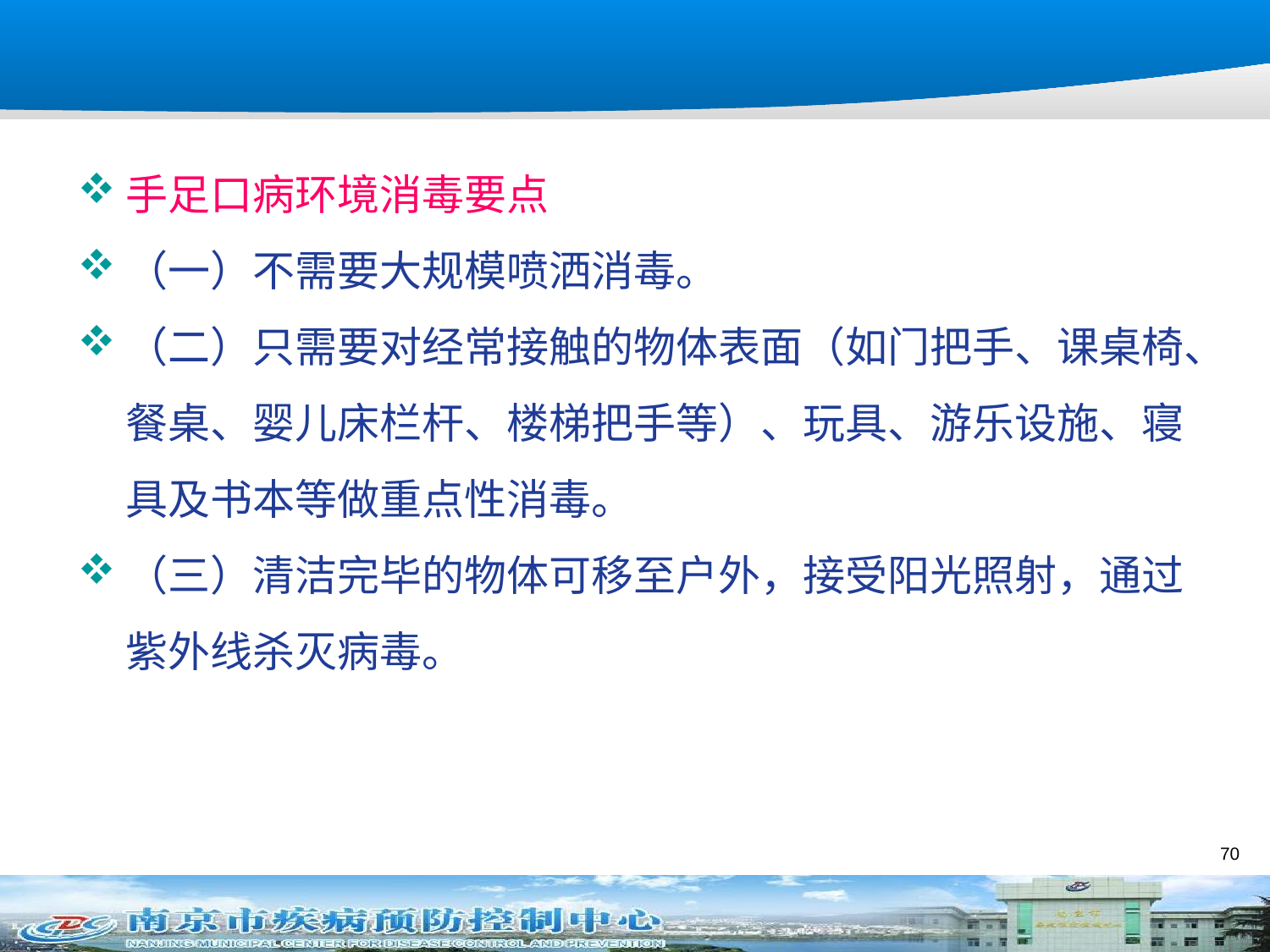

#
手足口病环境消毒要点
（一）不需要大规模喷洒消毒。
（二）只需要对经常接触的物体表面（如门把手、课桌椅、餐桌、婴儿床栏杆、楼梯把手等）、玩具、游乐设施、寝具及书本等做重点性消毒。
（三）清洁完毕的物体可移至户外，接受阳光照射，通过紫外线杀灭病毒。

70